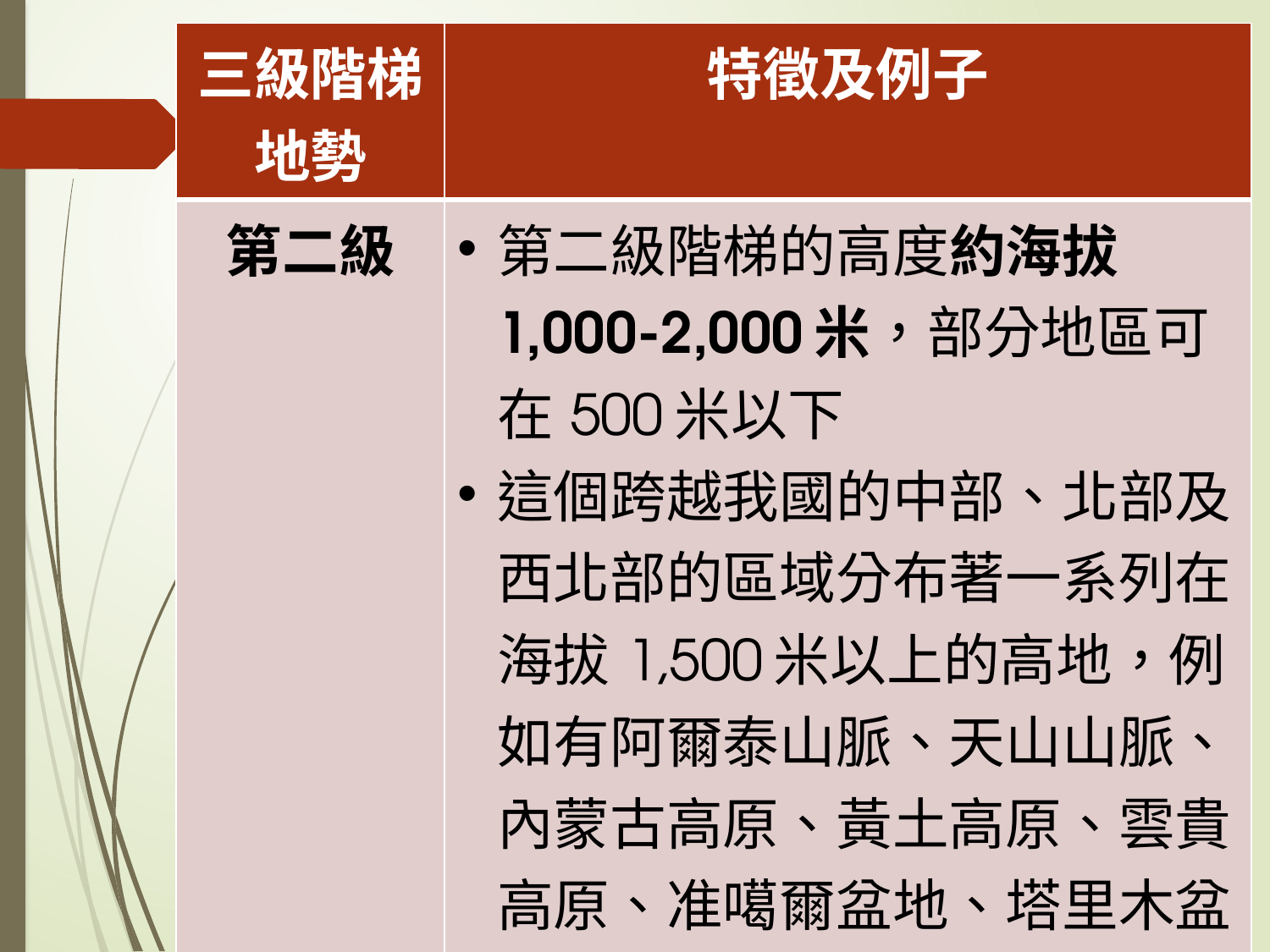

| 三級階梯地勢 | 特徵及例子 |
| --- | --- |
| 第二級 | 第二級階梯的高度約海拔1,000-2,000米，部分地區可在500米以下 這個跨越我國的中部、北部及西北部的區域分布著一系列在海拔1,500米以上的高地，例如有阿爾泰山脈、天山山脈、內蒙古高原、黃土高原、雲貴高原、准噶爾盆地、塔里木盆地、柴達木盆地及四川盆地等 |